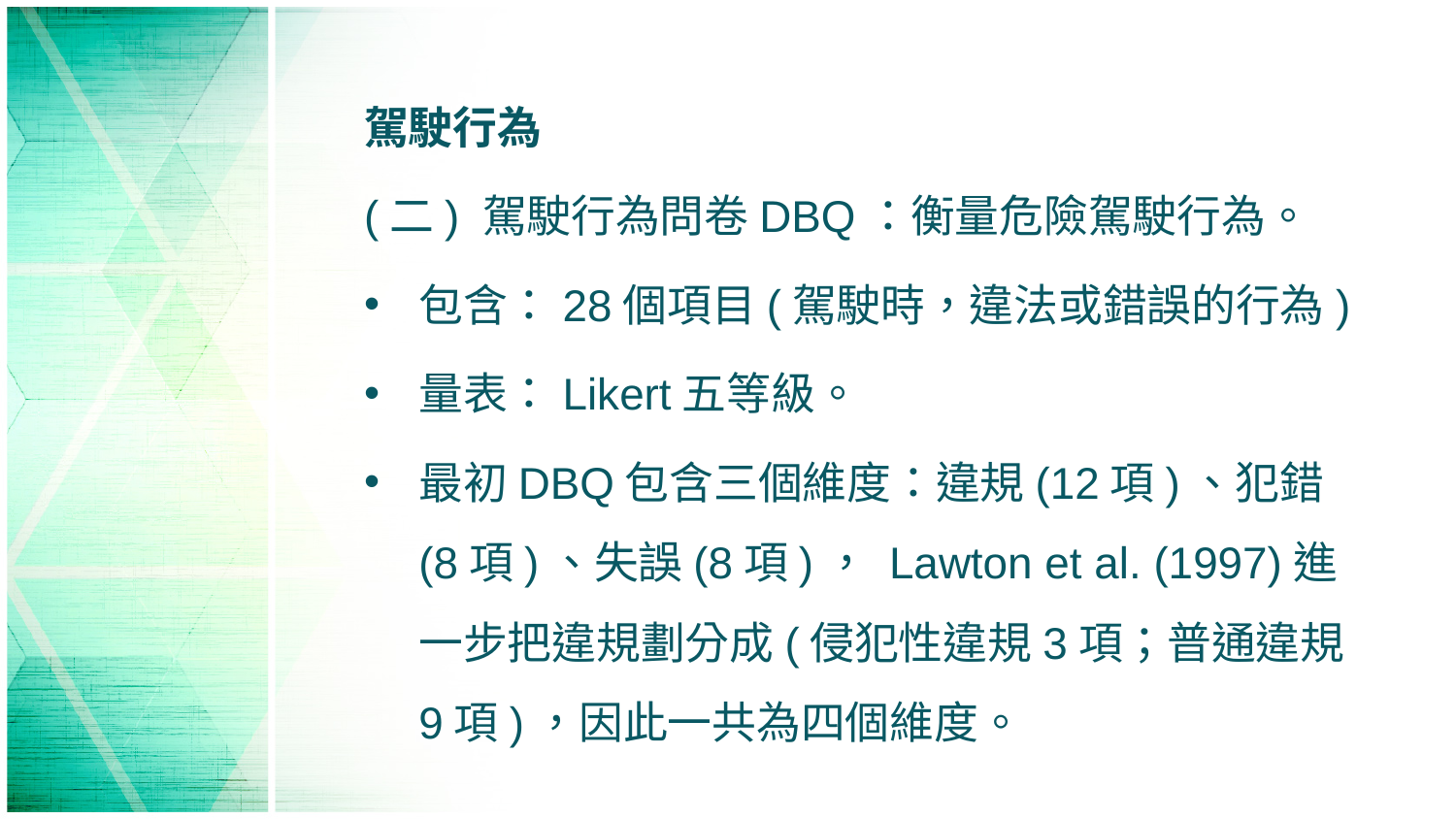

駕駛行為
(二) 駕駛行為問卷DBQ：衡量危險駕駛行為。
包含：28個項目(駕駛時，違法或錯誤的行為)
量表：Likert五等級。
最初DBQ包含三個維度：違規(12項)、犯錯(8項)、失誤(8項)， Lawton et al. (1997)進一步把違規劃分成(侵犯性違規3項；普通違規9項)，因此一共為四個維度。